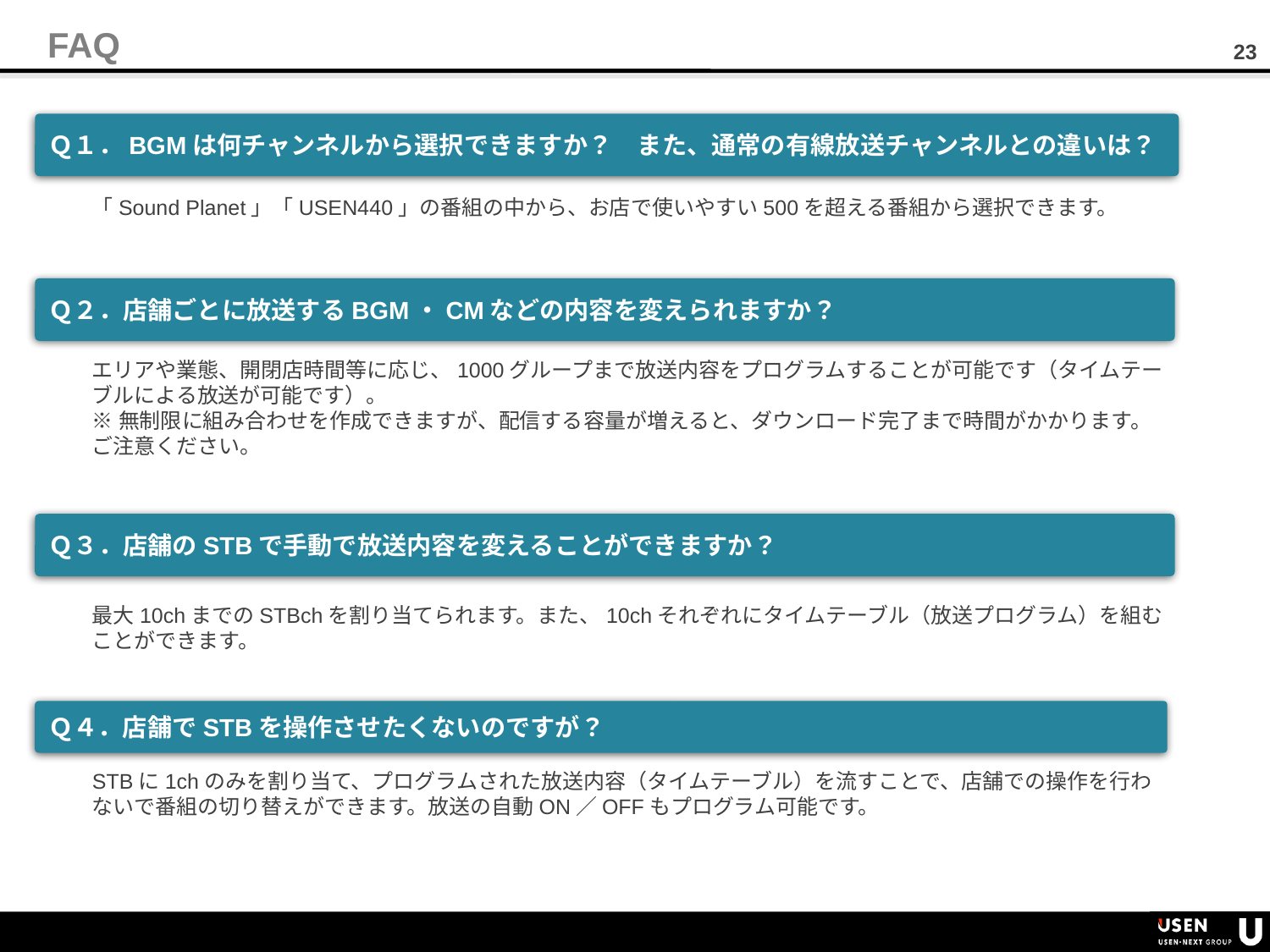

FAQ
Ｑ１．BGMは何チャンネルから選択できますか？　また、通常の有線放送チャンネルとの違いは？
「Sound Planet」「USEN440」の番組の中から、お店で使いやすい500を超える番組から選択できます。
Ｑ２．店舗ごとに放送するBGM・CMなどの内容を変えられますか？
エリアや業態、開閉店時間等に応じ、1000グループまで放送内容をプログラムすることが可能です（タイムテーブルによる放送が可能です）。
※無制限に組み合わせを作成できますが、配信する容量が増えると、ダウンロード完了まで時間がかかります。ご注意ください。
Ｑ３．店舗のSTBで手動で放送内容を変えることができますか？
最大10chまでのSTBchを割り当てられます。また、10chそれぞれにタイムテーブル（放送プログラム）を組むことができます。
Ｑ４．店舗でSTBを操作させたくないのですが？
STBに1chのみを割り当て、プログラムされた放送内容（タイムテーブル）を流すことで、店舗での操作を行わないで番組の切り替えができます。放送の自動ON／OFFもプログラム可能です。